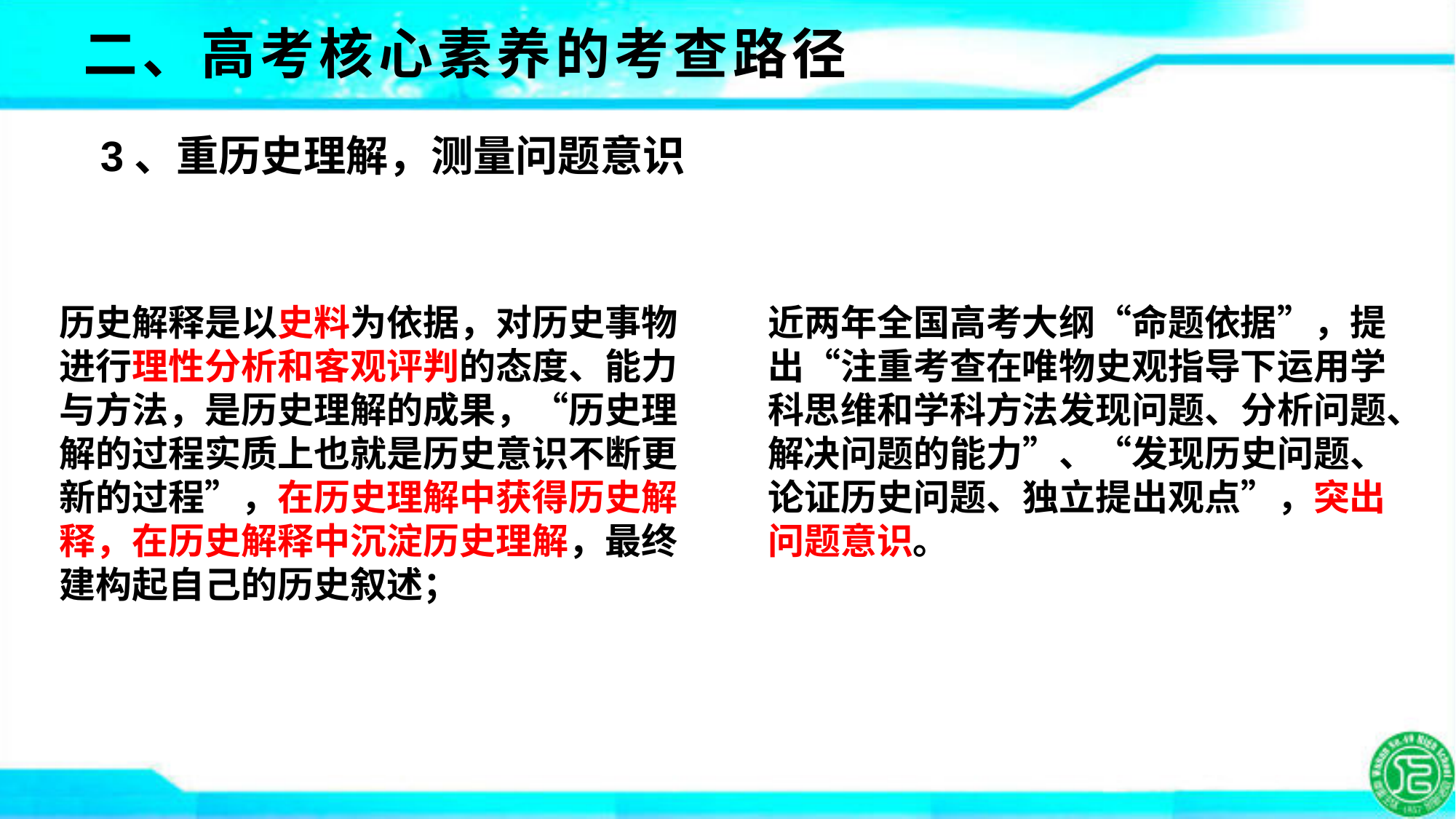

二、高考核心素养的考查路径
3、重历史理解，测量问题意识
历史解释是以史料为依据，对历史事物进行理性分析和客观评判的态度、能力与方法，是历史理解的成果，“历史理解的过程实质上也就是历史意识不断更新的过程”，在历史理解中获得历史解释，在历史解释中沉淀历史理解，最终建构起自己的历史叙述；
近两年全国高考大纲“命题依据”，提出“注重考查在唯物史观指导下运用学科思维和学科方法发现问题、分析问题、解决问题的能力”、“发现历史问题、论证历史问题、独立提出观点”，突出问题意识。